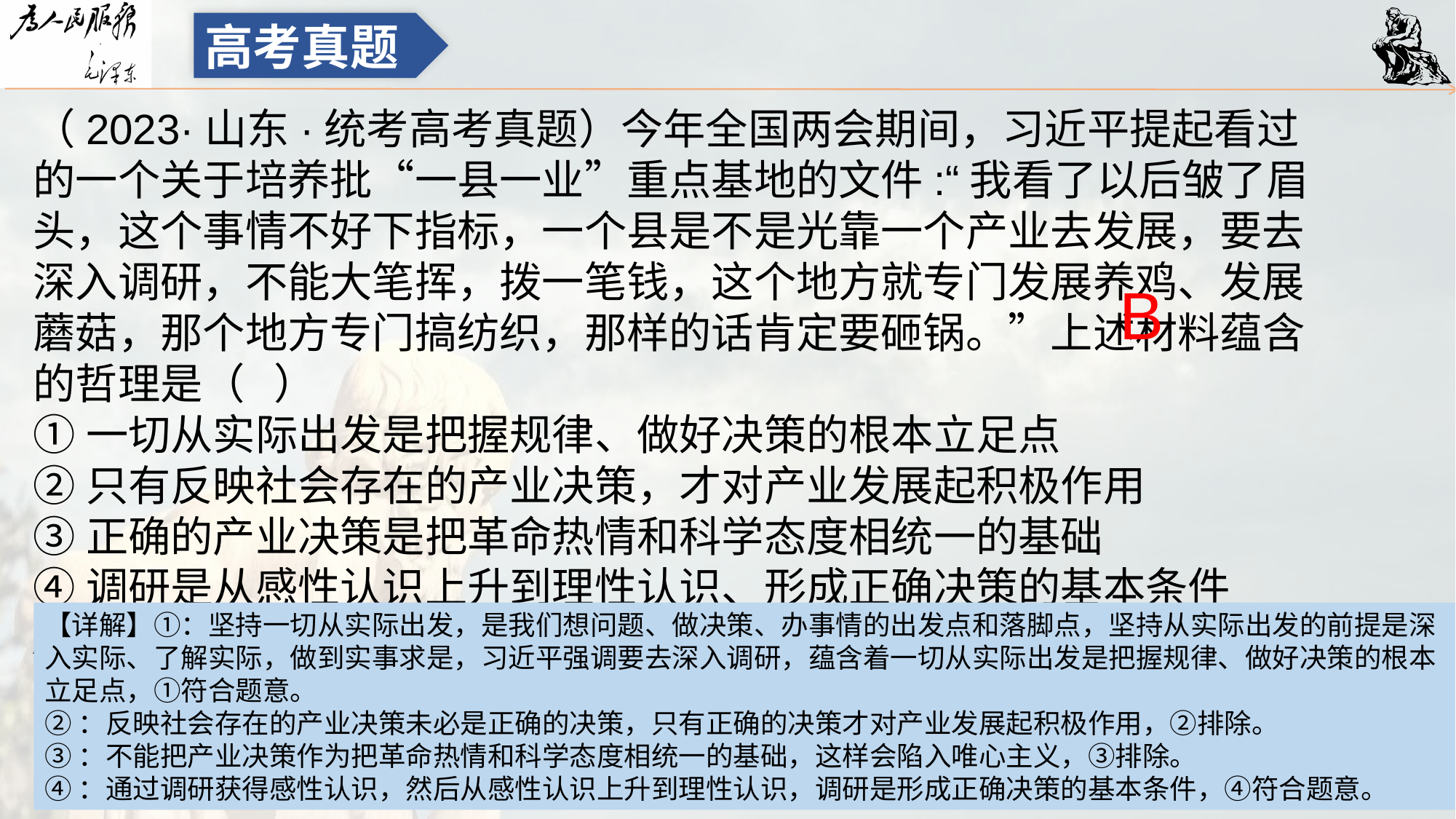

高考真题
（2023·山东·统考高考真题）今年全国两会期间，习近平提起看过的一个关于培养批“一县一业”重点基地的文件:“我看了以后皱了眉头，这个事情不好下指标，一个县是不是光靠一个产业去发展，要去深入调研，不能大笔挥，拨一笔钱，这个地方就专门发展养鸡、发展蘑菇，那个地方专门搞纺织，那样的话肯定要砸锅。”上述材料蕴含的哲理是（   ）
①一切从实际出发是把握规律、做好决策的根本立足点
②只有反映社会存在的产业决策，才对产业发展起积极作用
③正确的产业决策是把革命热情和科学态度相统一的基础
④调研是从感性认识上升到理性认识、形成正确决策的基本条件
A．①③	B．①④	C．②③	D．②④
B
【详解】①：坚持一切从实际出发，是我们想问题、做决策、办事情的出发点和落脚点，坚持从实际出发的前提是深入实际、了解实际，做到实事求是，习近平强调要去深入调研，蕴含着一切从实际出发是把握规律、做好决策的根本立足点，①符合题意。
②：反映社会存在的产业决策未必是正确的决策，只有正确的决策才对产业发展起积极作用，②排除。
③：不能把产业决策作为把革命热情和科学态度相统一的基础，这样会陷入唯心主义，③排除。
④：通过调研获得感性认识，然后从感性认识上升到理性认识，调研是形成正确决策的基本条件，④符合题意。